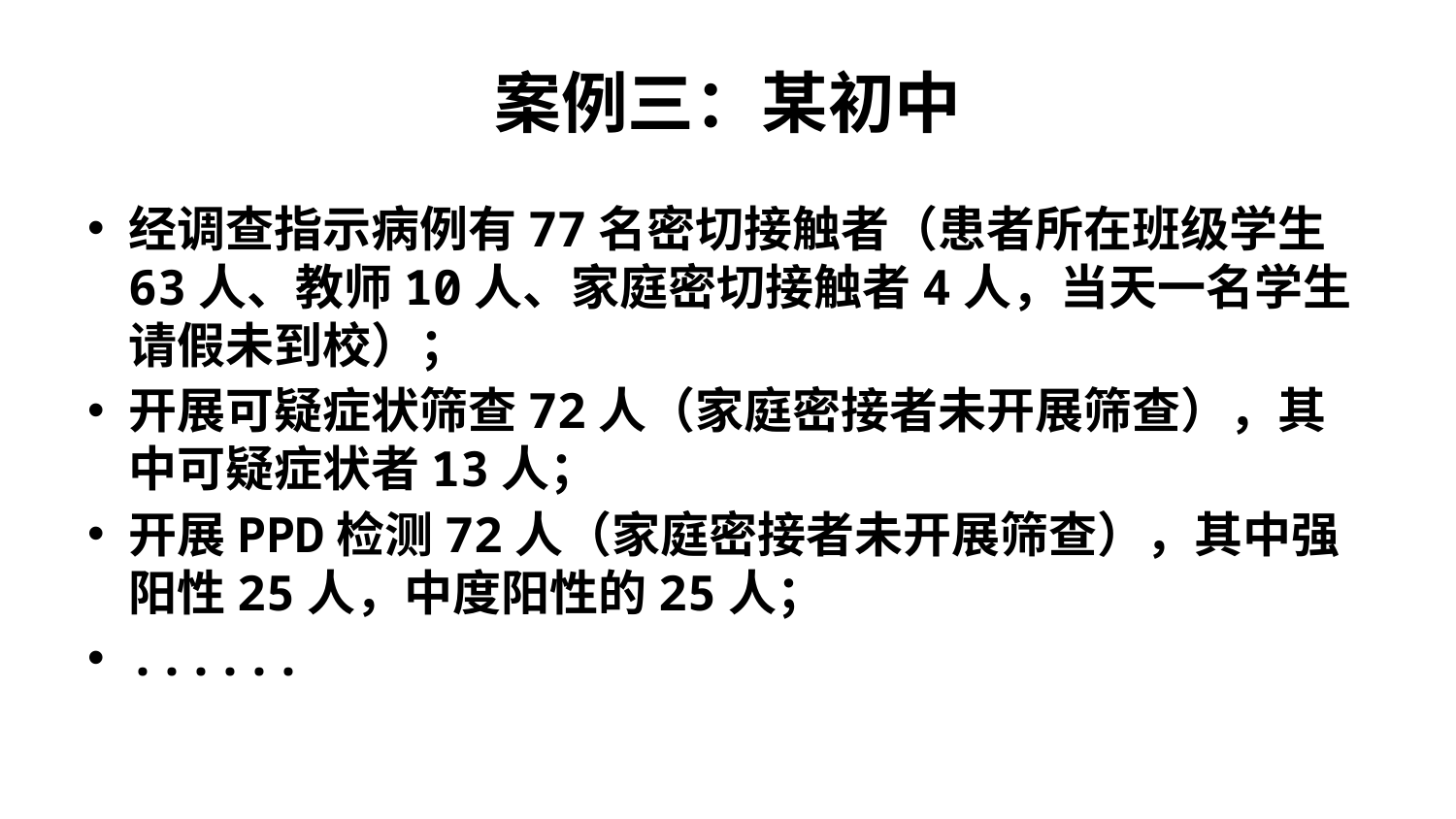

# 案例三：某初中
经调查指示病例有77名密切接触者（患者所在班级学生63人、教师10人、家庭密切接触者4人，当天一名学生请假未到校）；
开展可疑症状筛查72人（家庭密接者未开展筛查），其中可疑症状者13人；
开展PPD检测72人（家庭密接者未开展筛查），其中强阳性25人，中度阳性的25人；
......
21